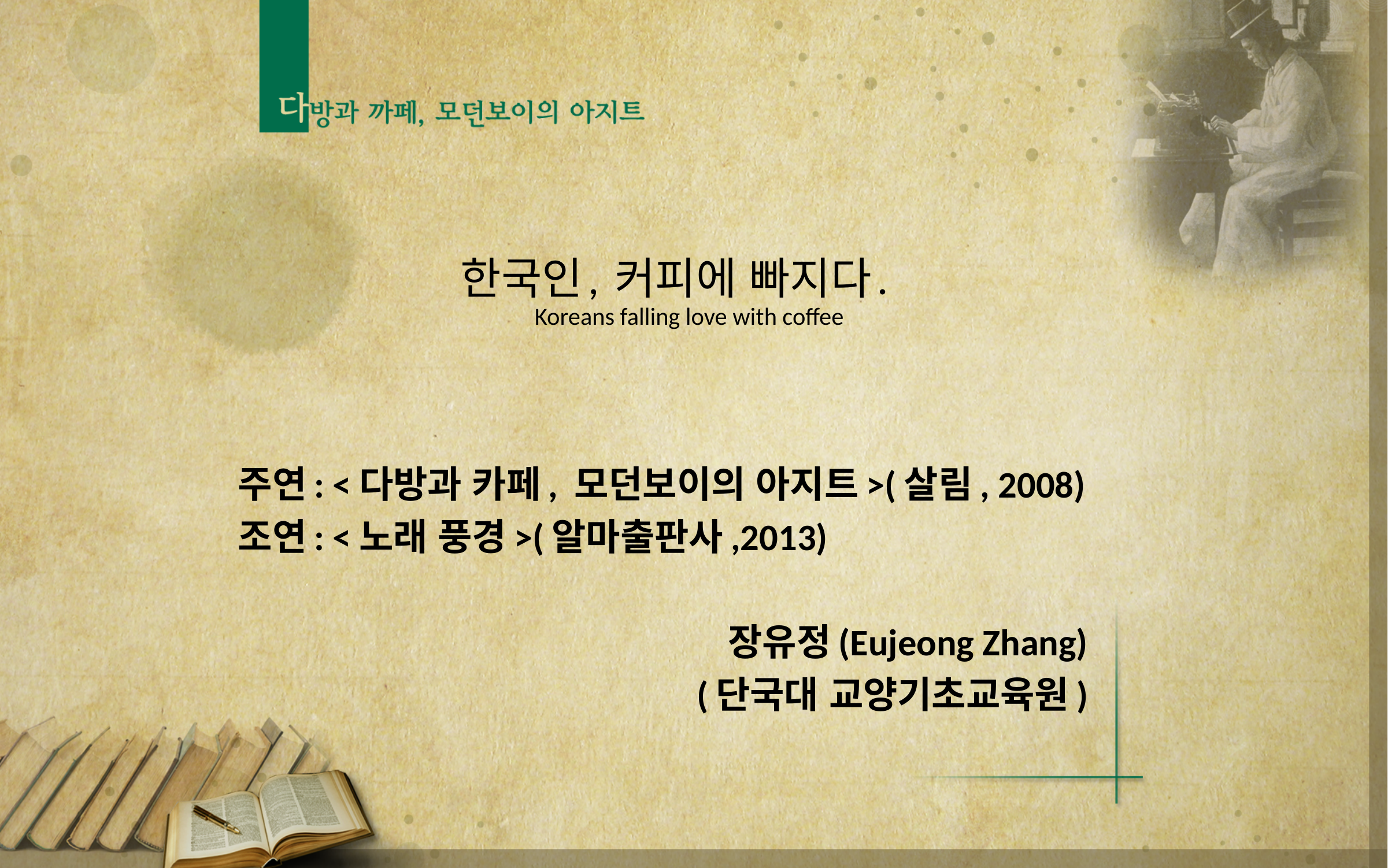

# 한국인, 커피에 빠지다. Koreans falling love with coffee
주연: <다방과 카페, 모던보이의 아지트>(살림, 2008)
조연: <노래 풍경>(알마출판사,2013)

장유정(Eujeong Zhang)
(단국대 교양기초교육원)